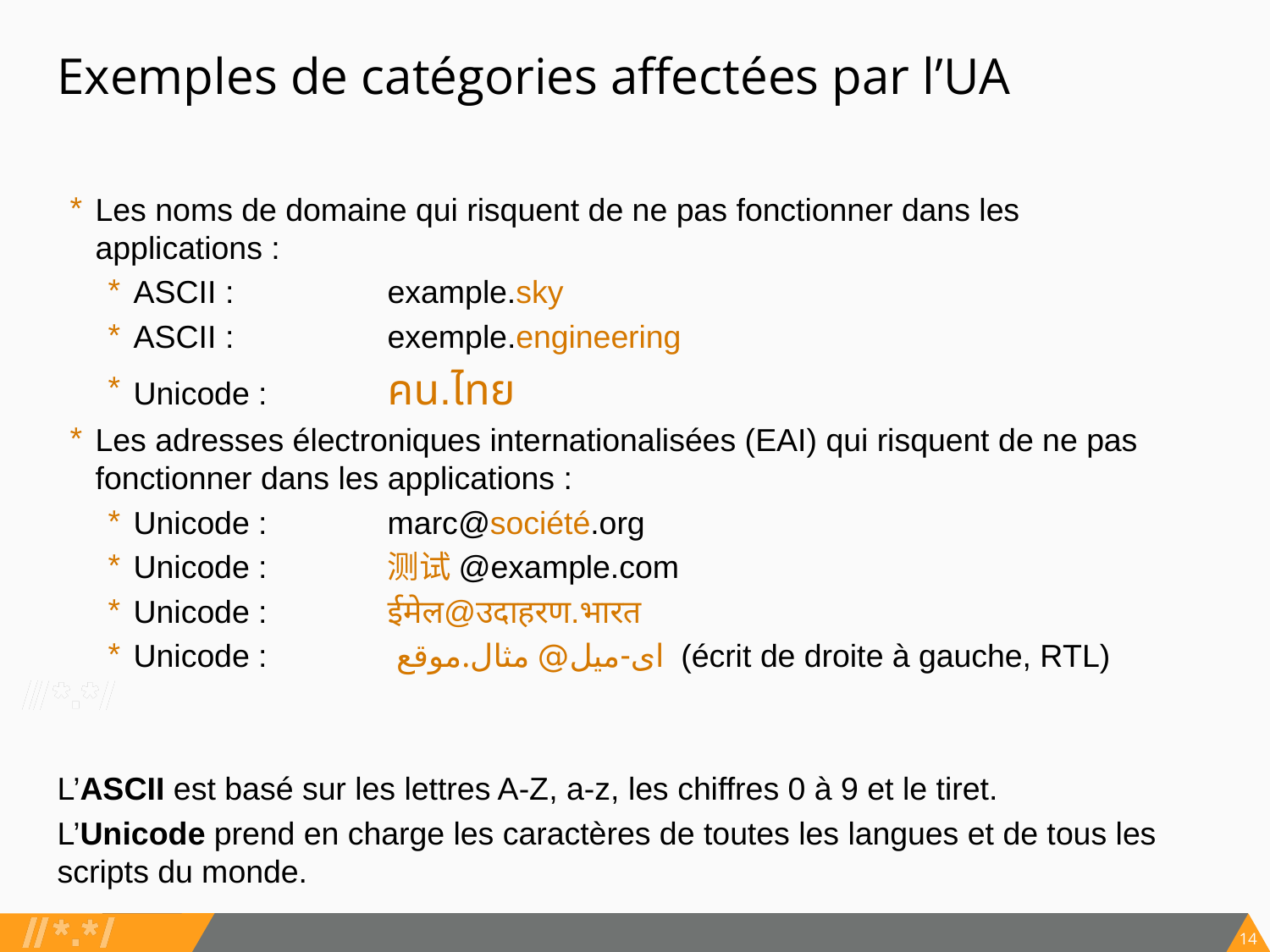

# Exemples de catégories affectées par l’UA
Les noms de domaine qui risquent de ne pas fonctionner dans les applications :
ASCII : 		example.sky
ASCII :		exemple.engineering
Unicode :	คน.ไทย
Les adresses électroniques internationalisées (EAI) qui risquent de ne pas fonctionner dans les applications :
Unicode :	marc@société.org
Unicode :	测试@example.com
Unicode :	ईमेल@उदाहरण.भारत
Unicode :	 ای-میل@ مثال.موقع  (écrit de droite à gauche, RTL)

L’ASCII est basé sur les lettres A-Z, a-z, les chiffres 0 à 9 et le tiret.
L’Unicode prend en charge les caractères de toutes les langues et de tous les scripts du monde.